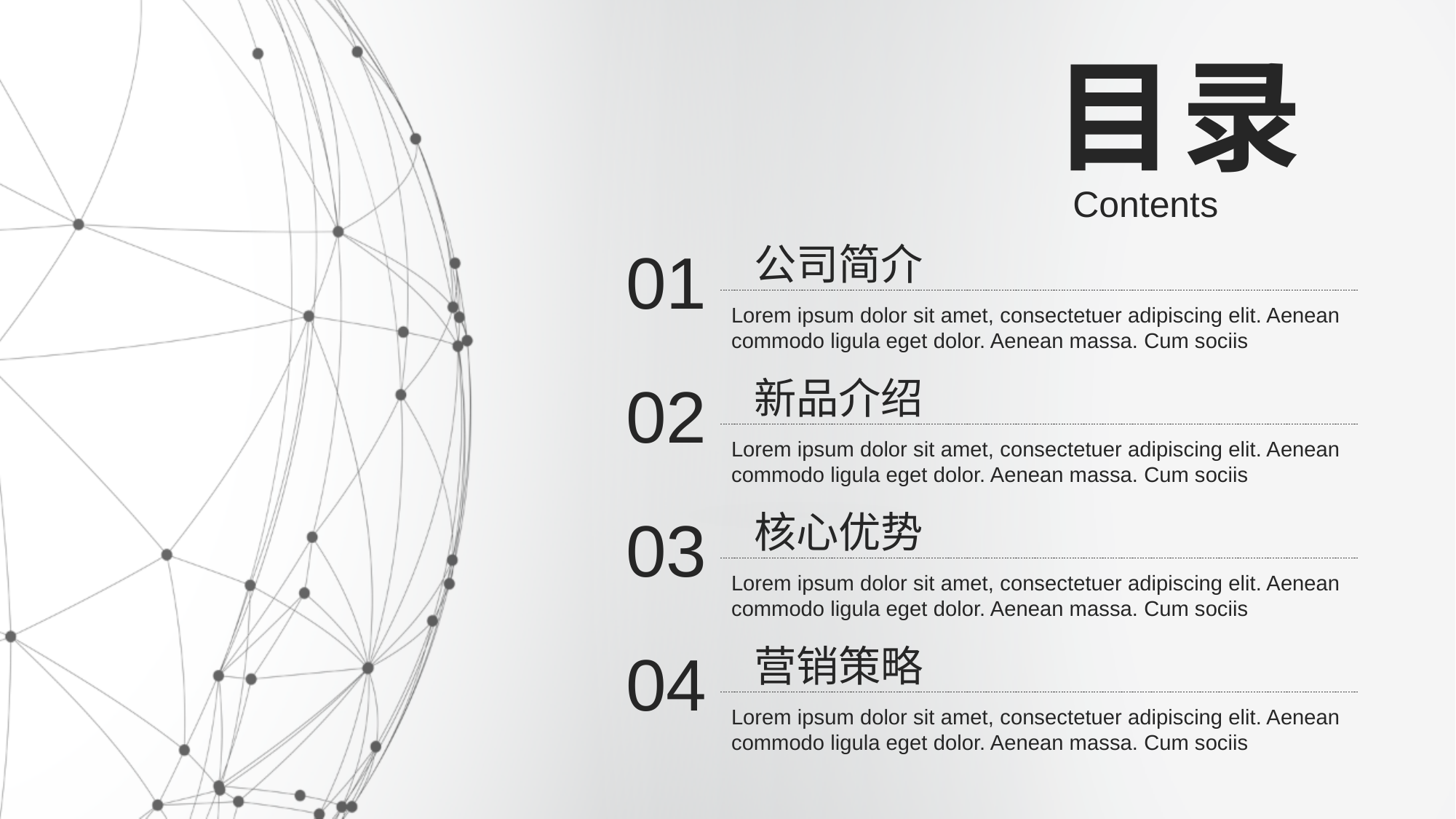

目
录
Contents
01
公司简介
Lorem ipsum dolor sit amet, consectetuer adipiscing elit. Aenean commodo ligula eget dolor. Aenean massa. Cum sociis
02
新品介绍
Lorem ipsum dolor sit amet, consectetuer adipiscing elit. Aenean commodo ligula eget dolor. Aenean massa. Cum sociis
03
核心优势
Lorem ipsum dolor sit amet, consectetuer adipiscing elit. Aenean commodo ligula eget dolor. Aenean massa. Cum sociis
04
营销策略
Lorem ipsum dolor sit amet, consectetuer adipiscing elit. Aenean commodo ligula eget dolor. Aenean massa. Cum sociis